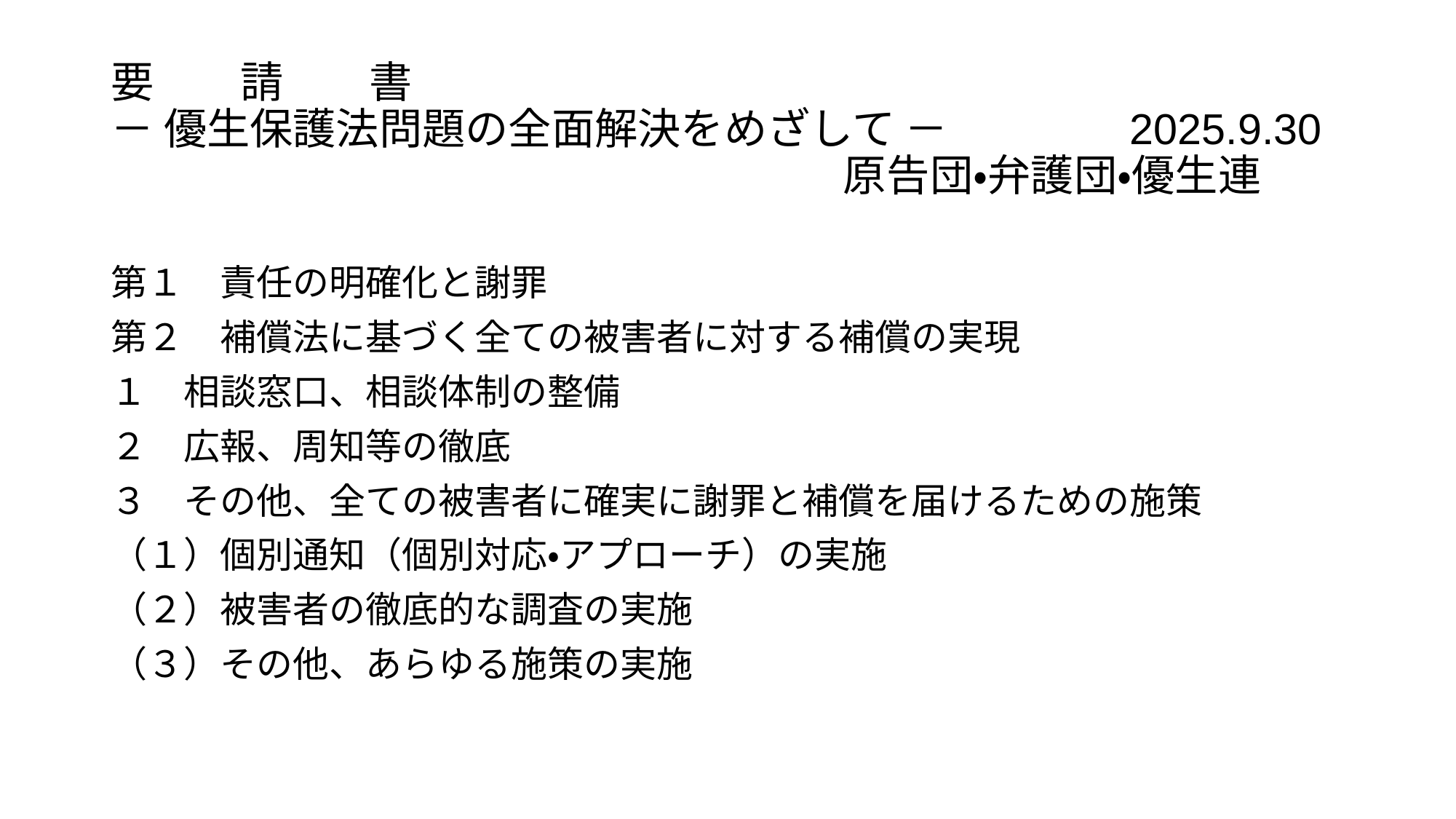

# 要　　請　　書 － 優生保護法問題の全面解決をめざして －　　　　2025.9.30 　　　　　　　　　　　　　　　　　原告団・弁護団・優生連
第１　責任の明確化と謝罪
第２　補償法に基づく全ての被害者に対する補償の実現
１　相談窓口、相談体制の整備
２　広報、周知等の徹底
３　その他、全ての被害者に確実に謝罪と補償を届けるための施策
（１）個別通知（個別対応・アプローチ）の実施
（２）被害者の徹底的な調査の実施
（３）その他、あらゆる施策の実施